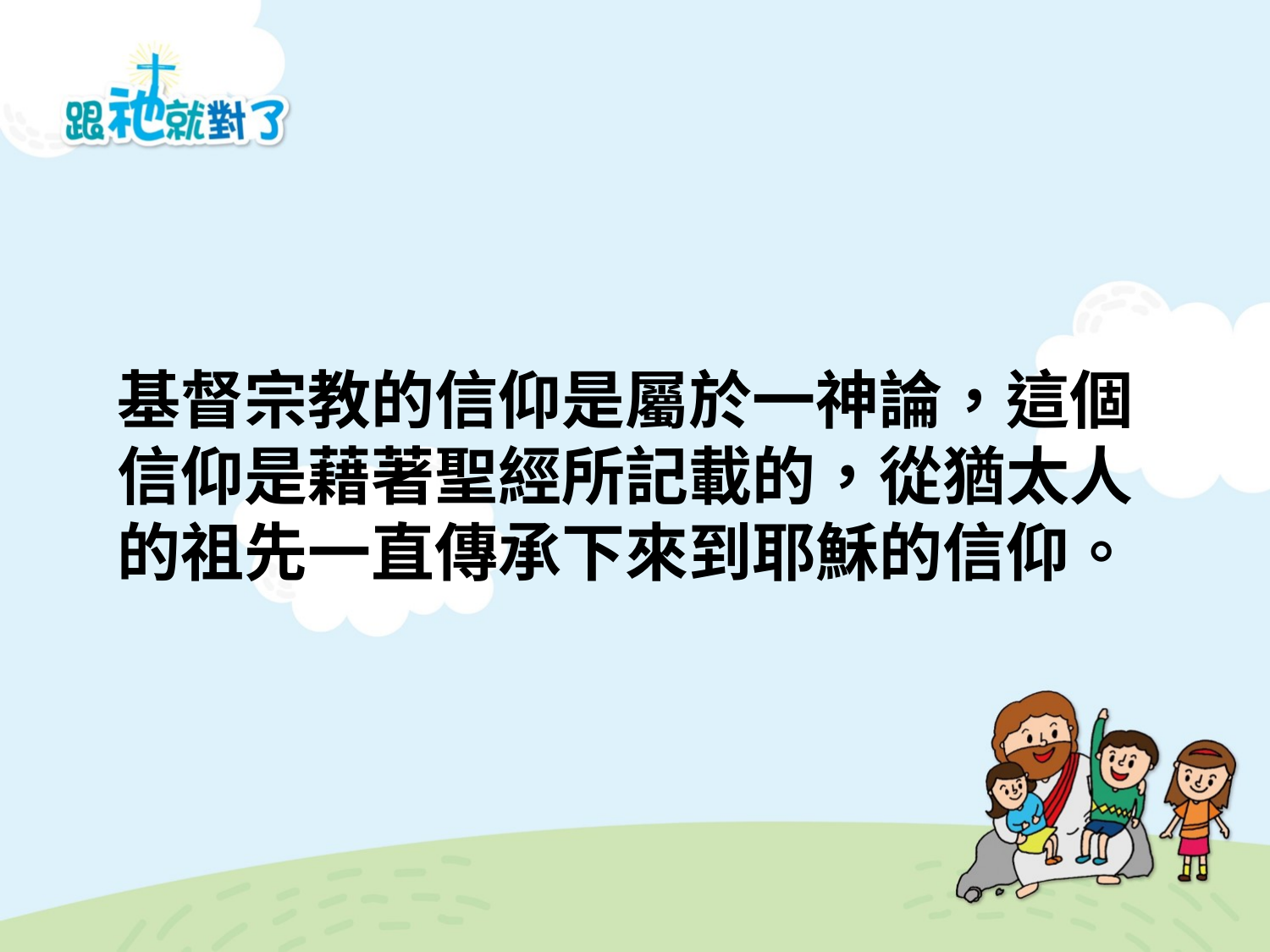

基督宗教的信仰是屬於一神論，這個信仰是藉著聖經所記載的，從猶太人的祖先一直傳承下來到耶穌的信仰。